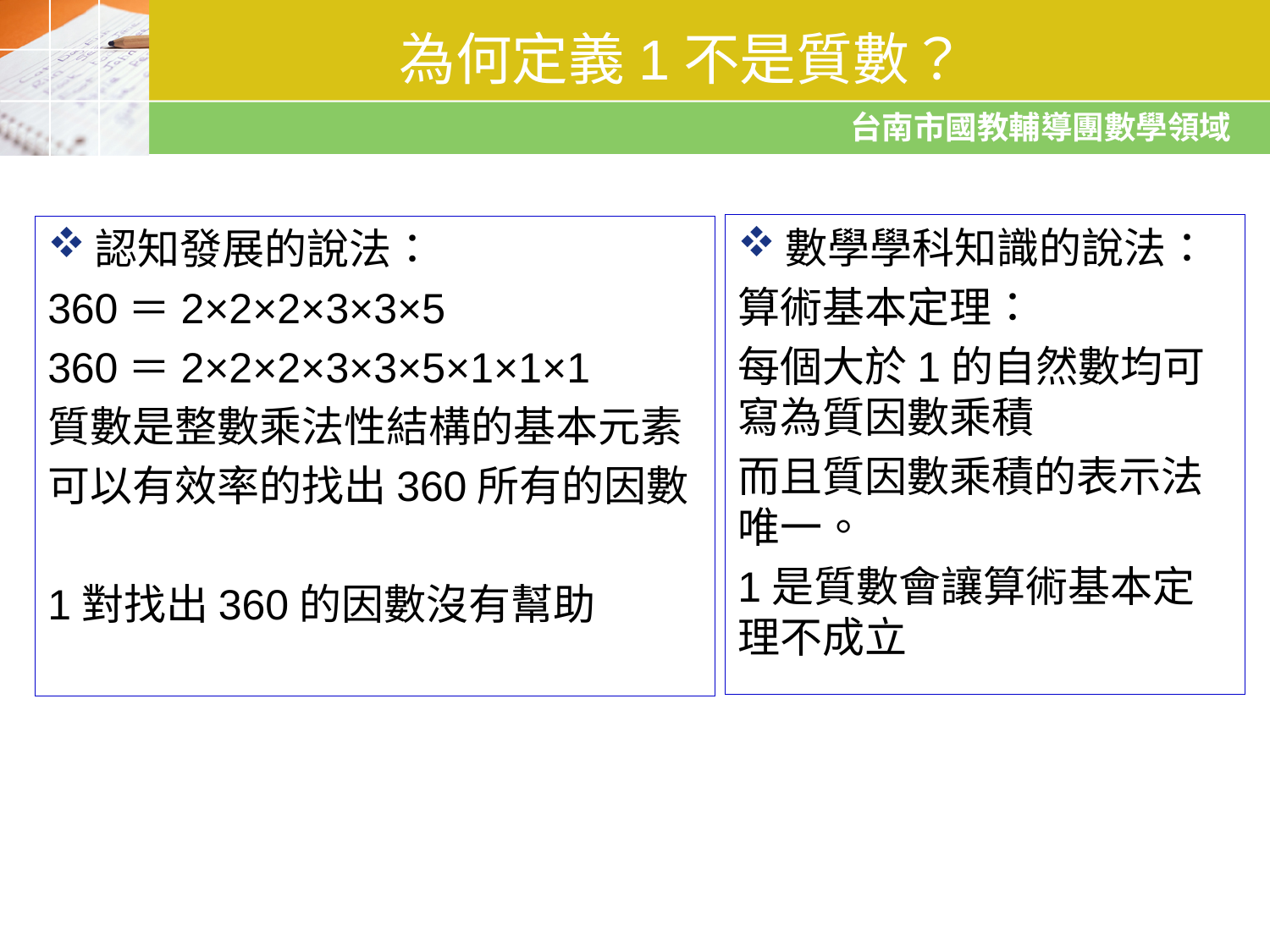

# 為何定義1不是質數？
數學學科知識的說法：
算術基本定理：
每個大於1的自然數均可寫為質因數乘積
而且質因數乘積的表示法唯一。
1是質數會讓算術基本定理不成立
認知發展的說法：
360＝2×2×2×3×3×5
360＝2×2×2×3×3×5×1×1×1
質數是整數乘法性結構的基本元素
可以有效率的找出360所有的因數

1對找出360的因數沒有幫助